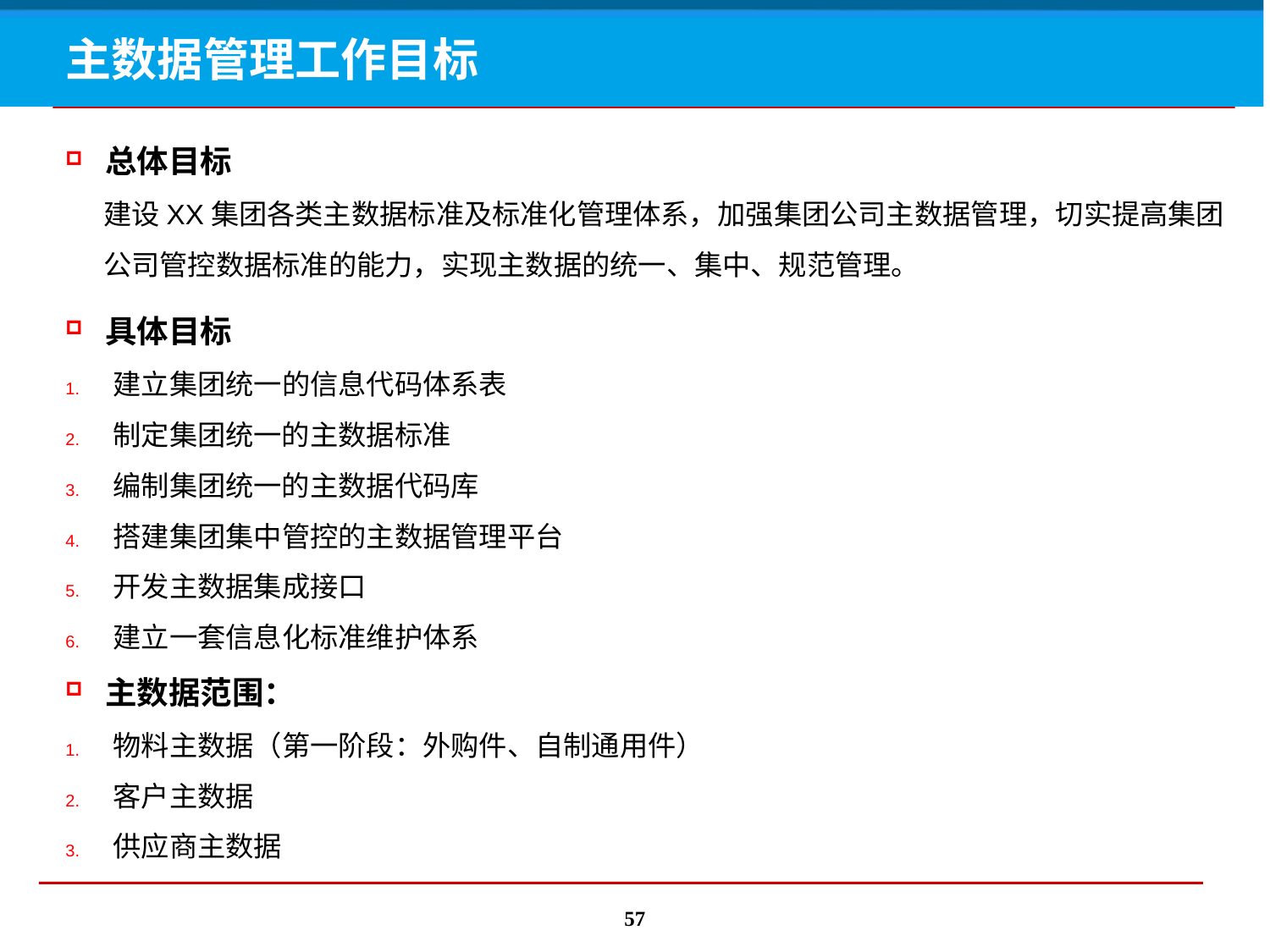

# 主数据管理工作目标
总体目标
建设XX集团各类主数据标准及标准化管理体系，加强集团公司主数据管理，切实提高集团公司管控数据标准的能力，实现主数据的统一、集中、规范管理。
具体目标
建立集团统一的信息代码体系表
制定集团统一的主数据标准
编制集团统一的主数据代码库
搭建集团集中管控的主数据管理平台
开发主数据集成接口
建立一套信息化标准维护体系
主数据范围：
物料主数据（第一阶段：外购件、自制通用件）
客户主数据
供应商主数据

57